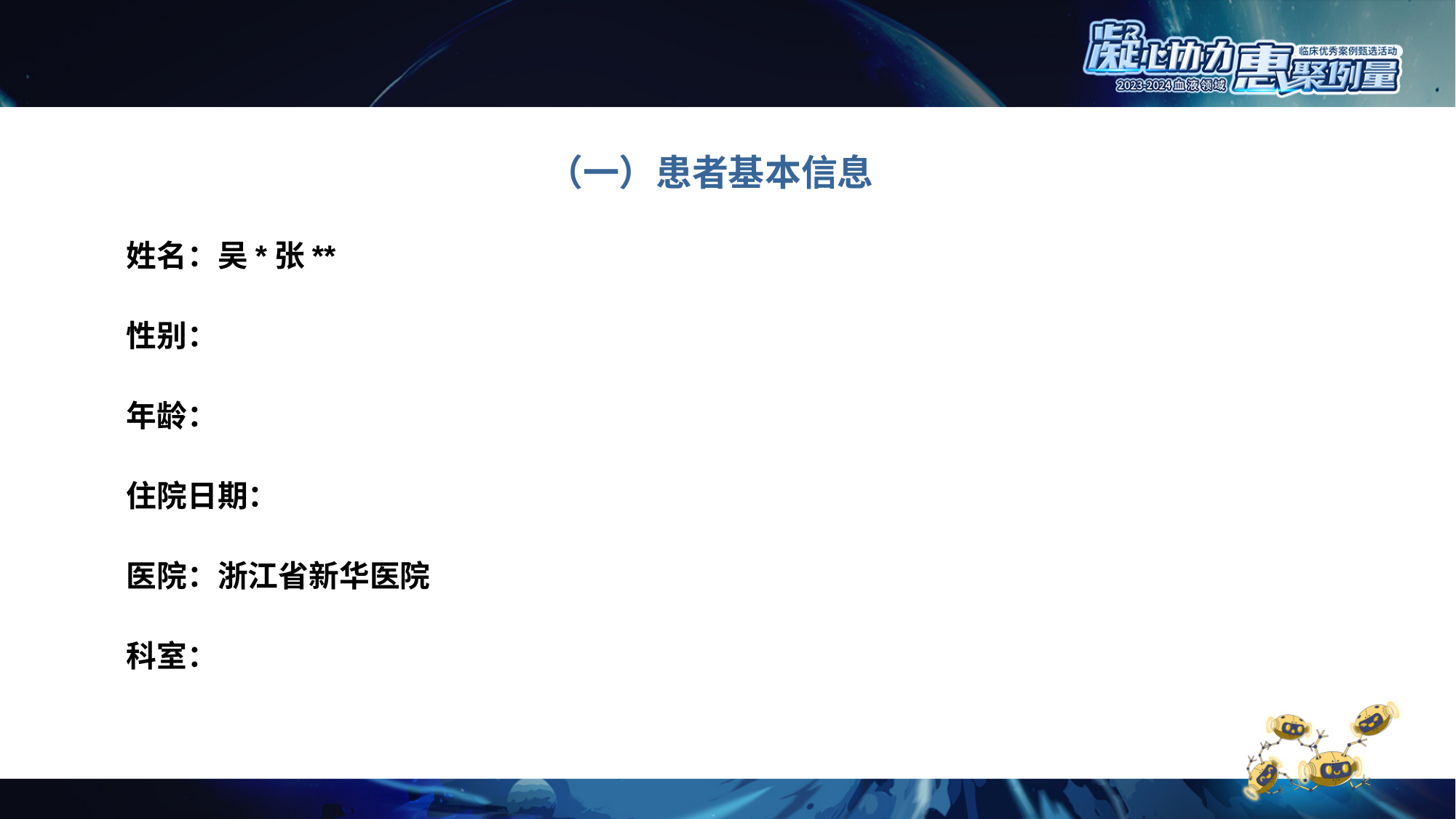

（一）患者基本信息
姓名：吴*张**
性别：
年龄：
住院日期：
医院：浙江省新华医院
科室：